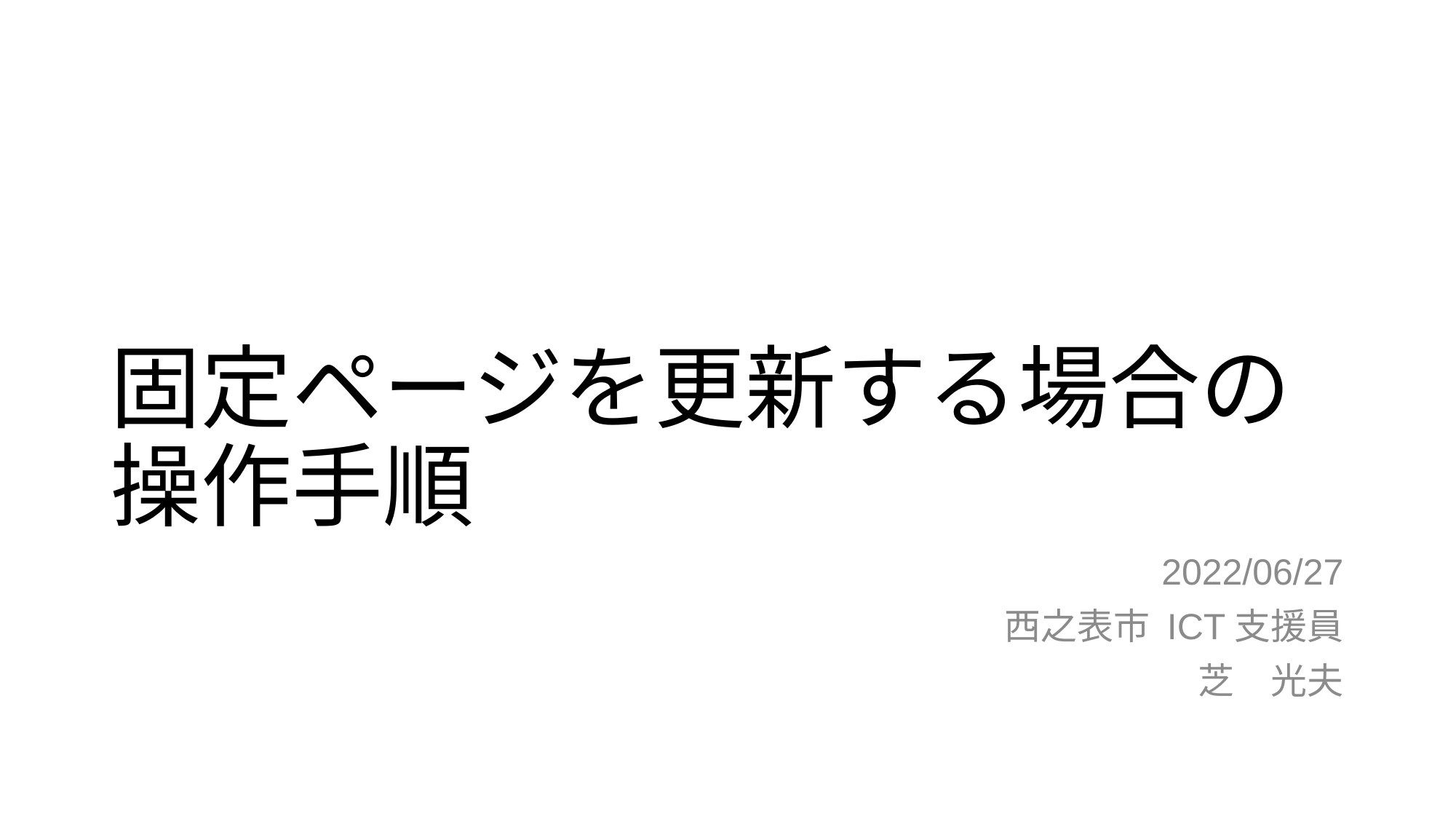

# 固定ページを更新する場合の 操作手順
2022/06/27
西之表市 ICT支援員
芝　光夫